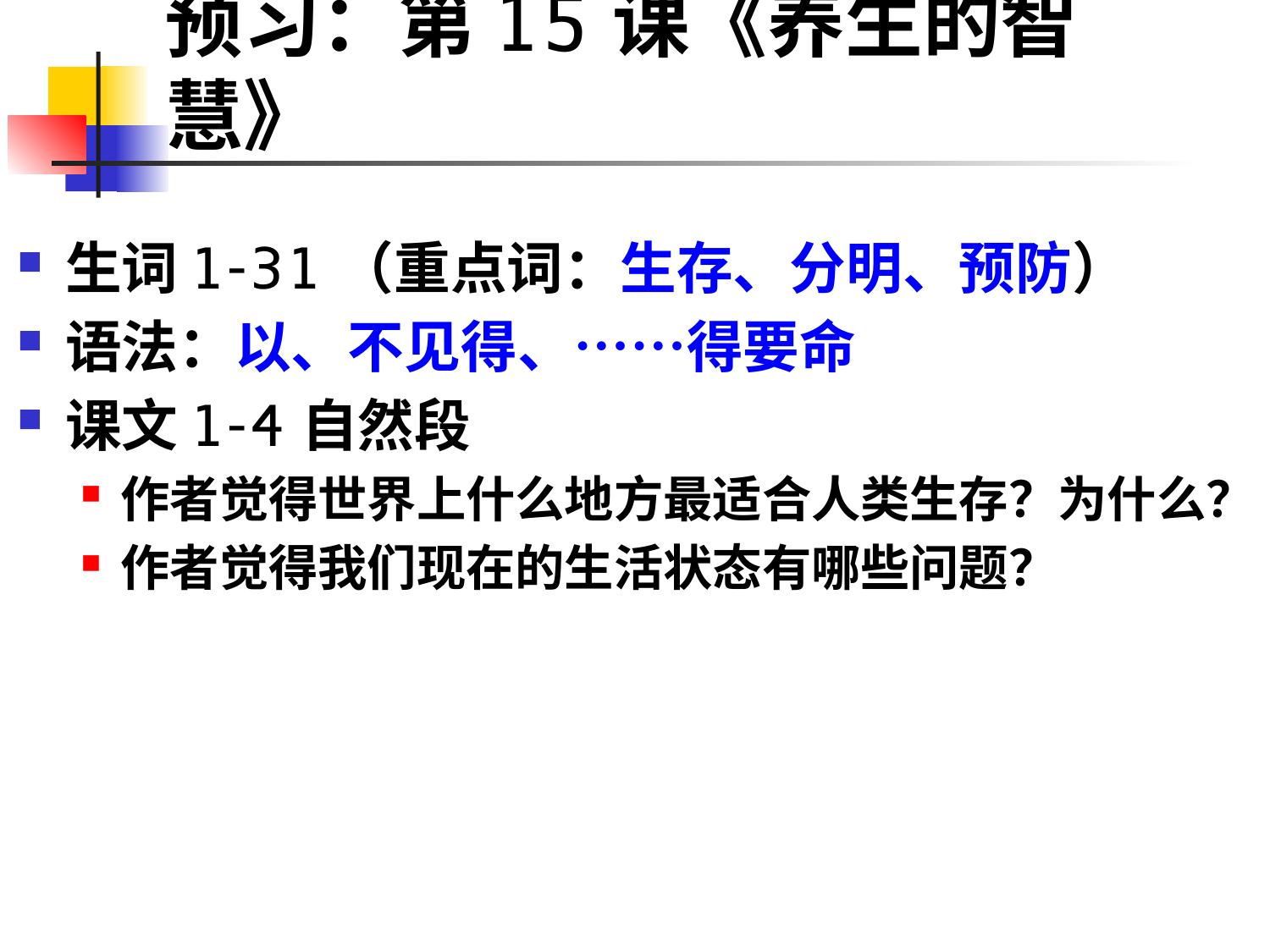

# 预习：第15课《养生的智慧》
生词1-31（重点词：生存、分明、预防）
语法：以、不见得、……得要命
课文1-4自然段
作者觉得世界上什么地方最适合人类生存？为什么？
作者觉得我们现在的生活状态有哪些问题？